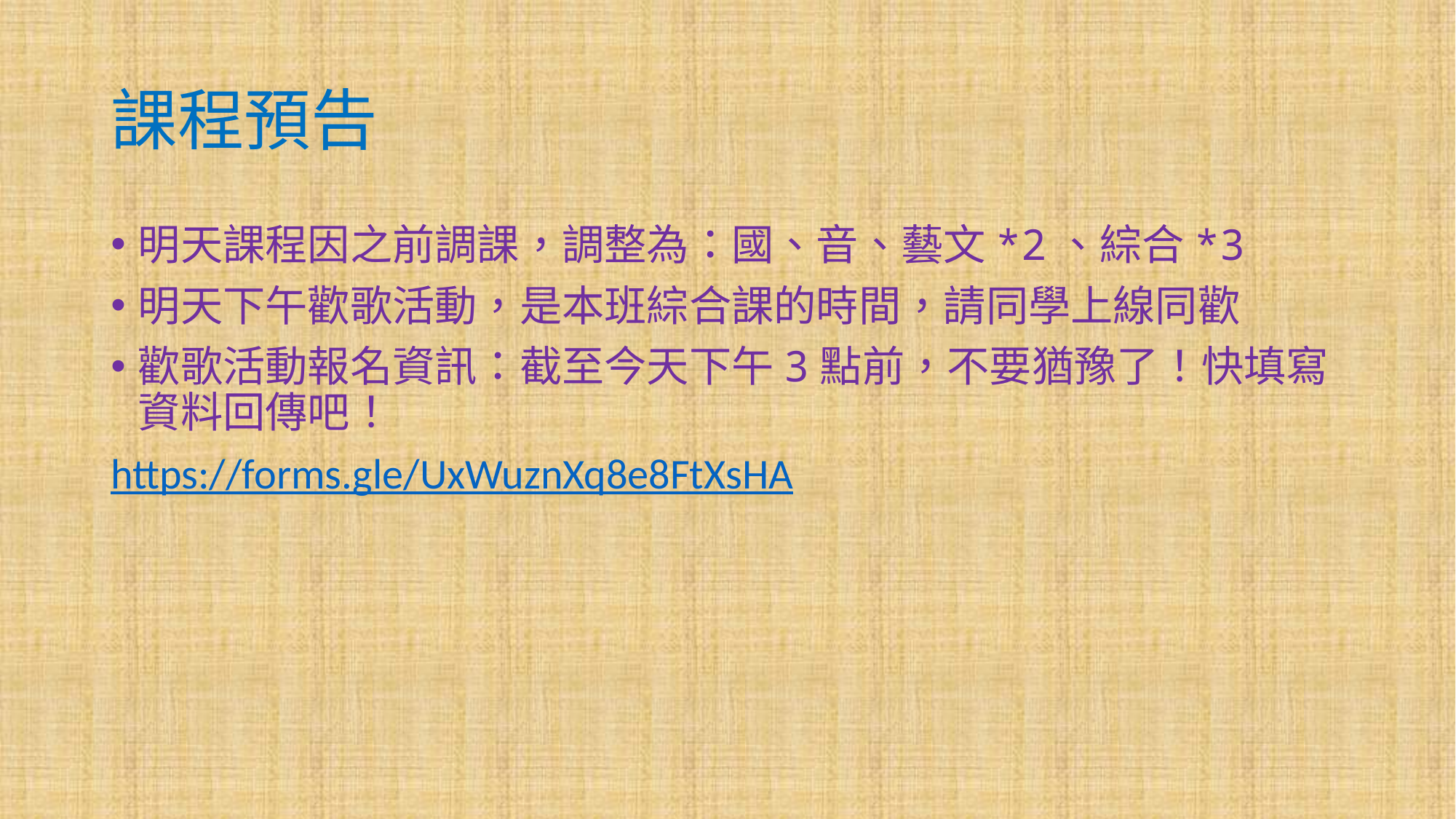

# 課程預告
明天課程因之前調課，調整為：國、音、藝文*2、綜合*3
明天下午歡歌活動，是本班綜合課的時間，請同學上線同歡
歡歌活動報名資訊：截至今天下午3點前，不要猶豫了！快填寫資料回傳吧！
https://forms.gle/UxWuznXq8e8FtXsHA